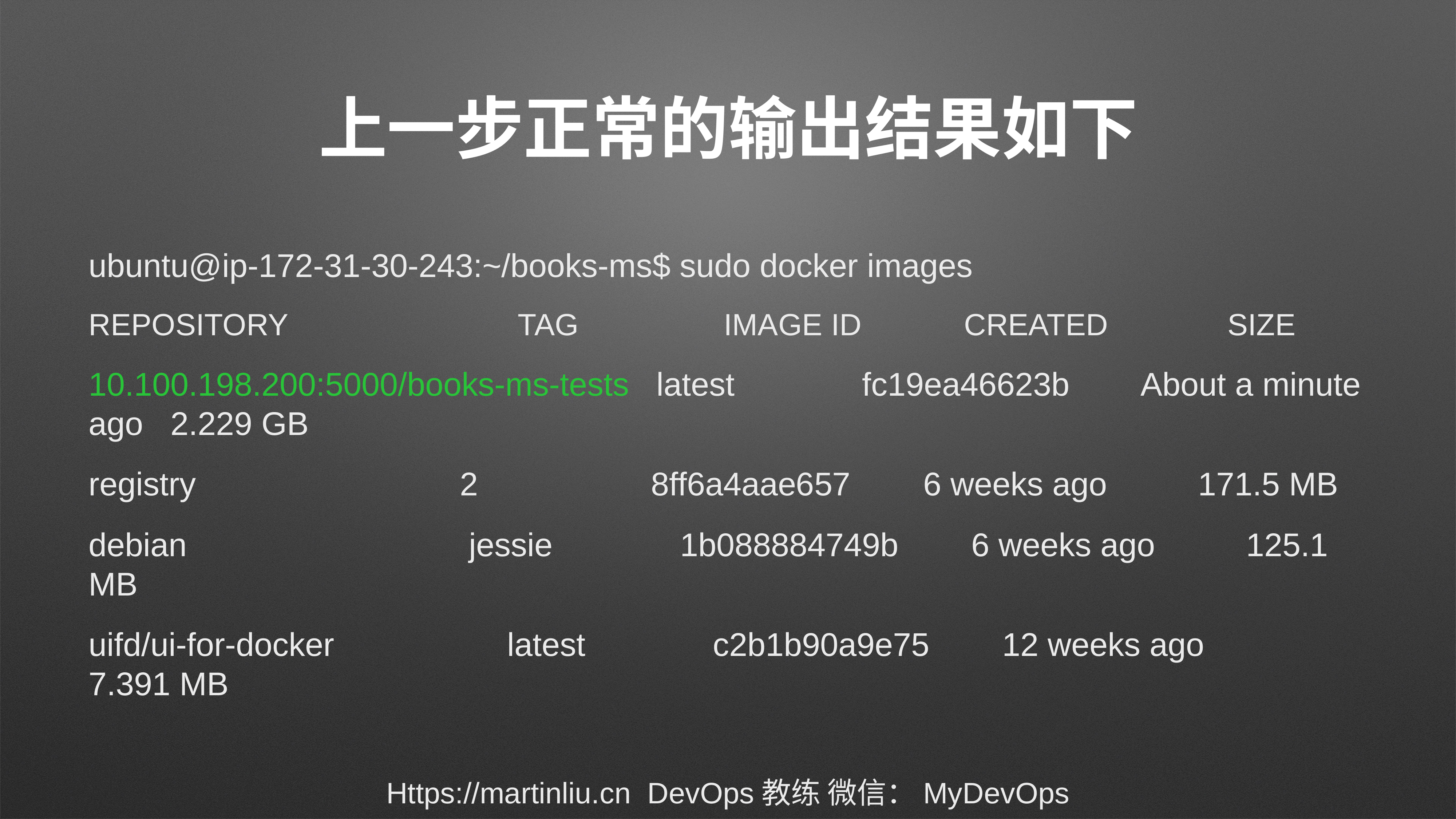

# 上一步正常的输出结果如下
ubuntu@ip-172-31-30-243:~/books-ms$ sudo docker images
REPOSITORY                           TAG                 IMAGE ID            CREATED              SIZE
10.100.198.200:5000/books-ms-tests   latest              fc19ea46623b        About a minute ago   2.229 GB
registry                             2                   8ff6a4aae657        6 weeks ago          171.5 MB
debian                               jessie              1b088884749b        6 weeks ago          125.1 MB
uifd/ui-for-docker                   latest              c2b1b90a9e75        12 weeks ago         7.391 MB